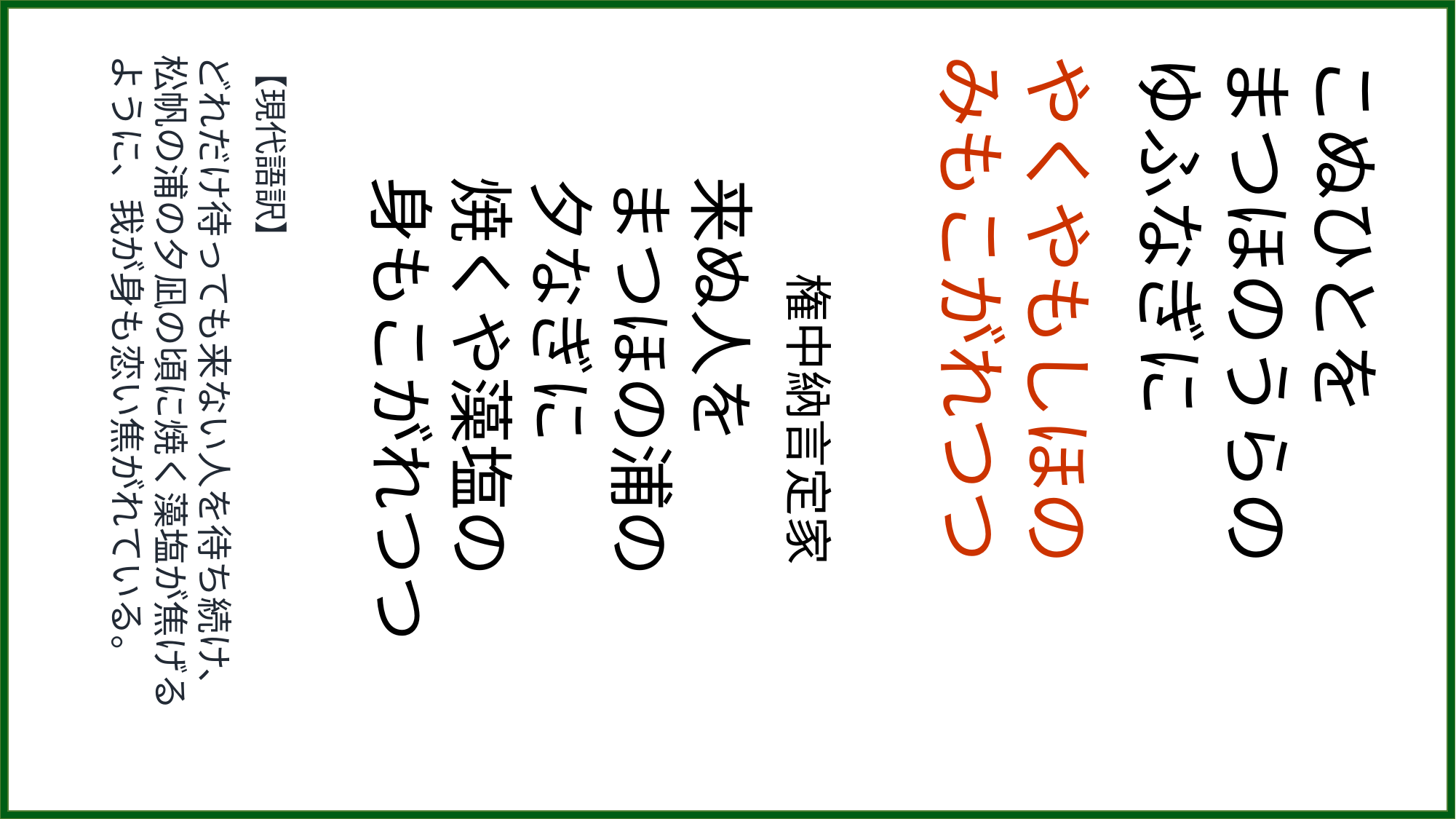

【現代語訳】

どれだけ待っても来ない人を待ち続け、松帆の浦の夕凪の頃に焼く藻塩が焦げるように、我が身も恋い焦がれている。
　　権中納言定家

来ぬ人を
まつほの浦の
夕なぎに
焼くや藻塩の
身もこがれつつ
やくやもしほの
みもこがれつつ
こぬひとを
まつほのうらの
ゆふなぎに